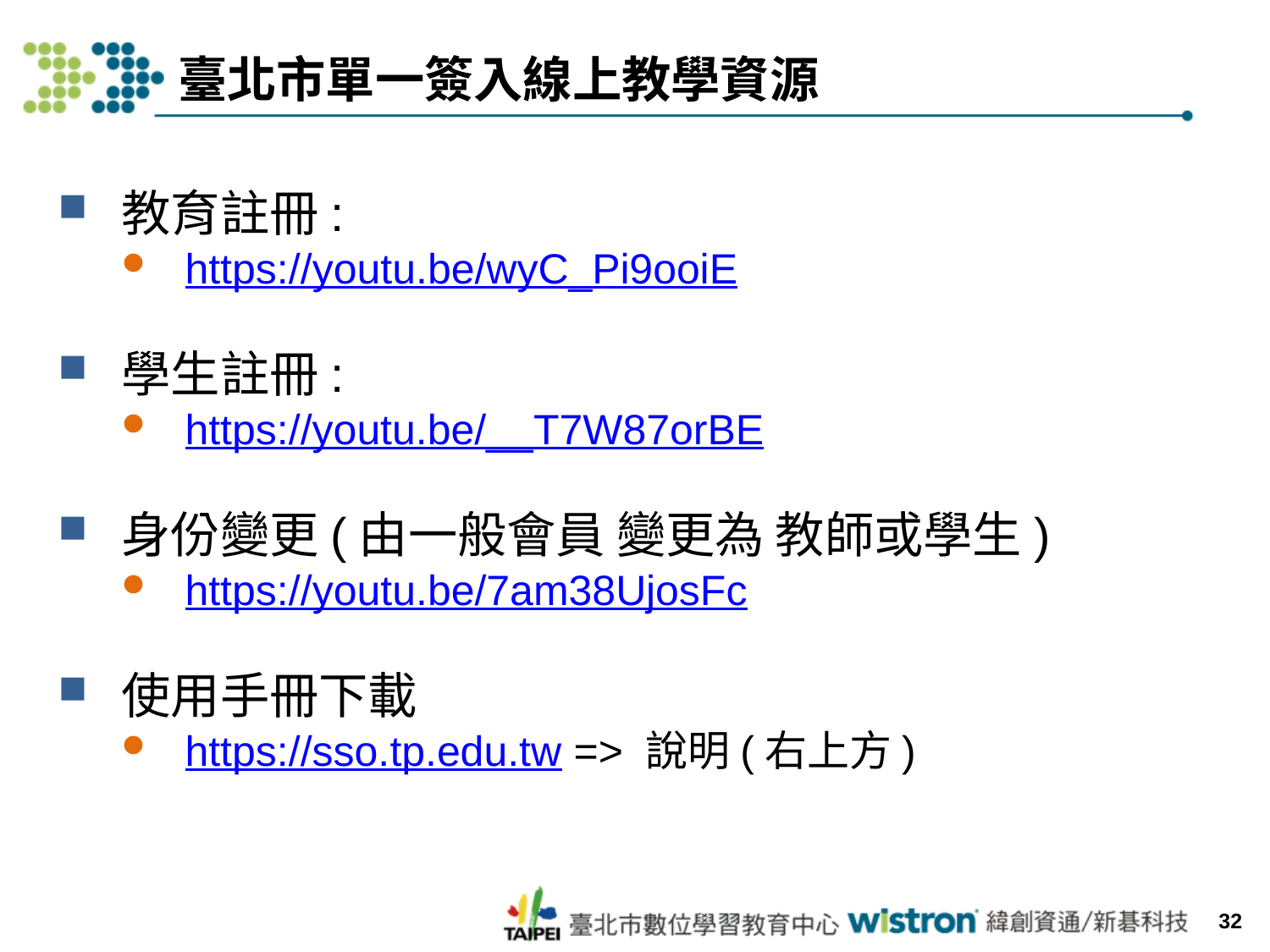

# 臺北市單一簽入線上教學資源
教育註冊:
https://youtu.be/wyC_Pi9ooiE

學生註冊:
https://youtu.be/__T7W87orBE

身份變更(由一般會員 變更為 教師或學生)
https://youtu.be/7am38UjosFc

使用手冊下載
https://sso.tp.edu.tw => 說明(右上方)
32